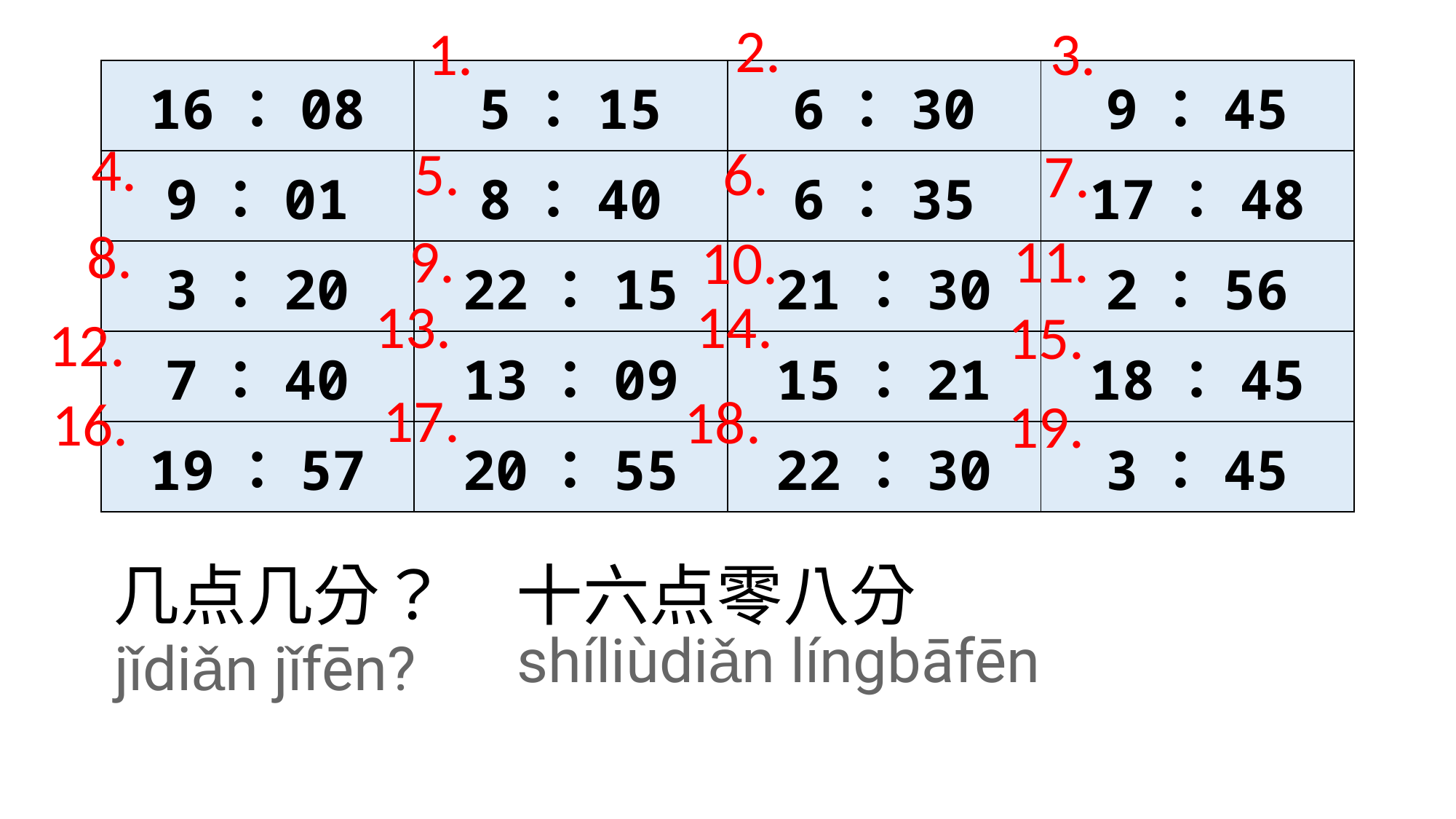

2.
1.
3.
| 16：08 | 5：15 | 6：30 | 9：45 |
| --- | --- | --- | --- |
| 9：01 | 8：40 | 6：35 | 17：48 |
| 3：20 | 22：15 | 21：30 | 2：56 |
| 7：40 | 13：09 | 15：21 | 18：45 |
| 19：57 | 20：55 | 22：30 | 3：45 |
4.
5.
6.
7.
8.
9.
11.
10.
13.
14.
15.
12.
17.
18.
16.
19.
几点几分？
十六点零八分
shíliùdiǎn língbāfēn
jǐdiǎn jǐfēn?